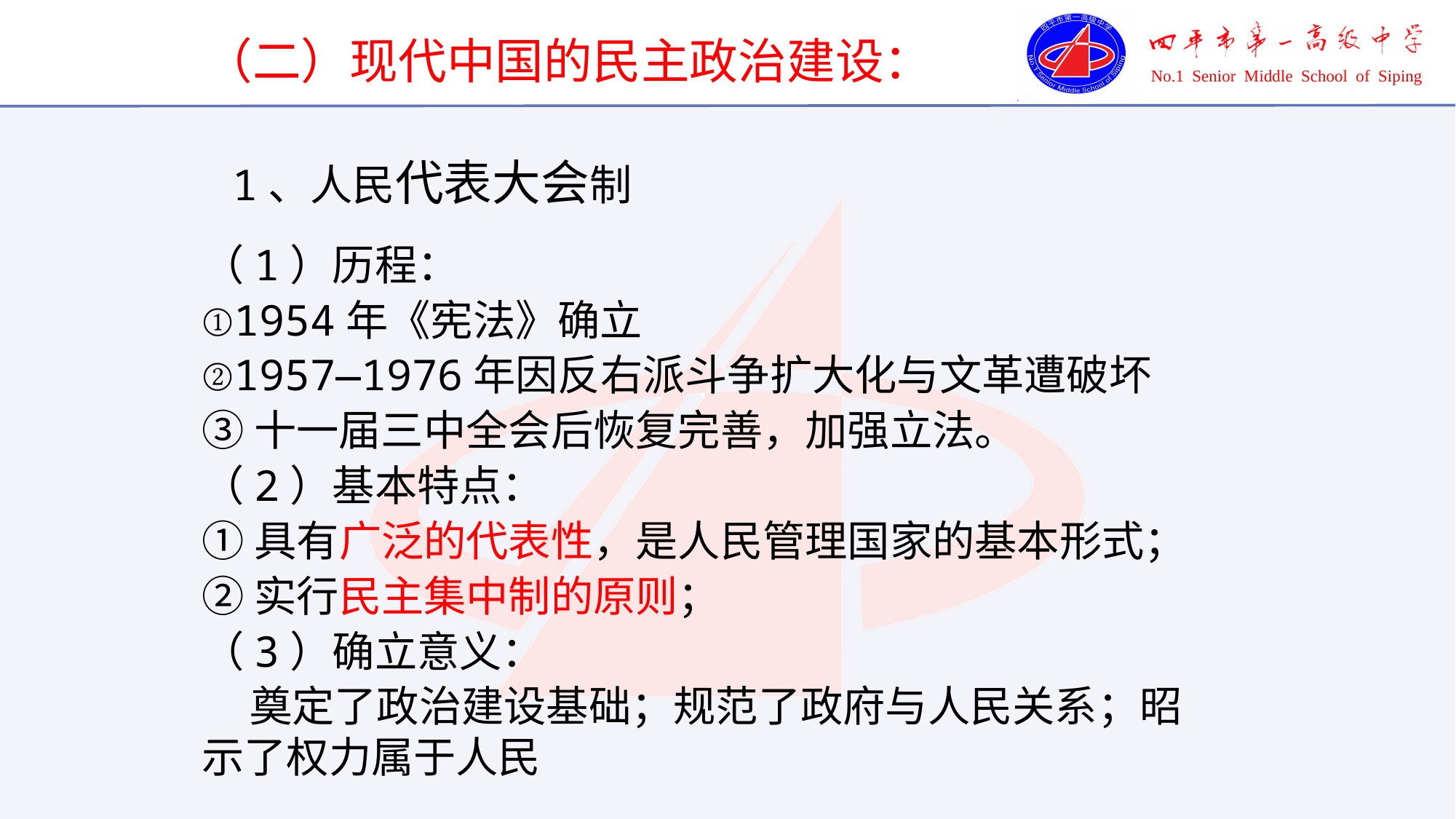

（二）现代中国的民主政治建设：
1、人民代表大会制
（1）历程：
①1954年《宪法》确立
②1957—1976年因反右派斗争扩大化与文革遭破坏
③十一届三中全会后恢复完善，加强立法。
（2）基本特点：
①具有广泛的代表性，是人民管理国家的基本形式；
②实行民主集中制的原则；
（3）确立意义：
    奠定了政治建设基础；规范了政府与人民关系；昭示了权力属于人民